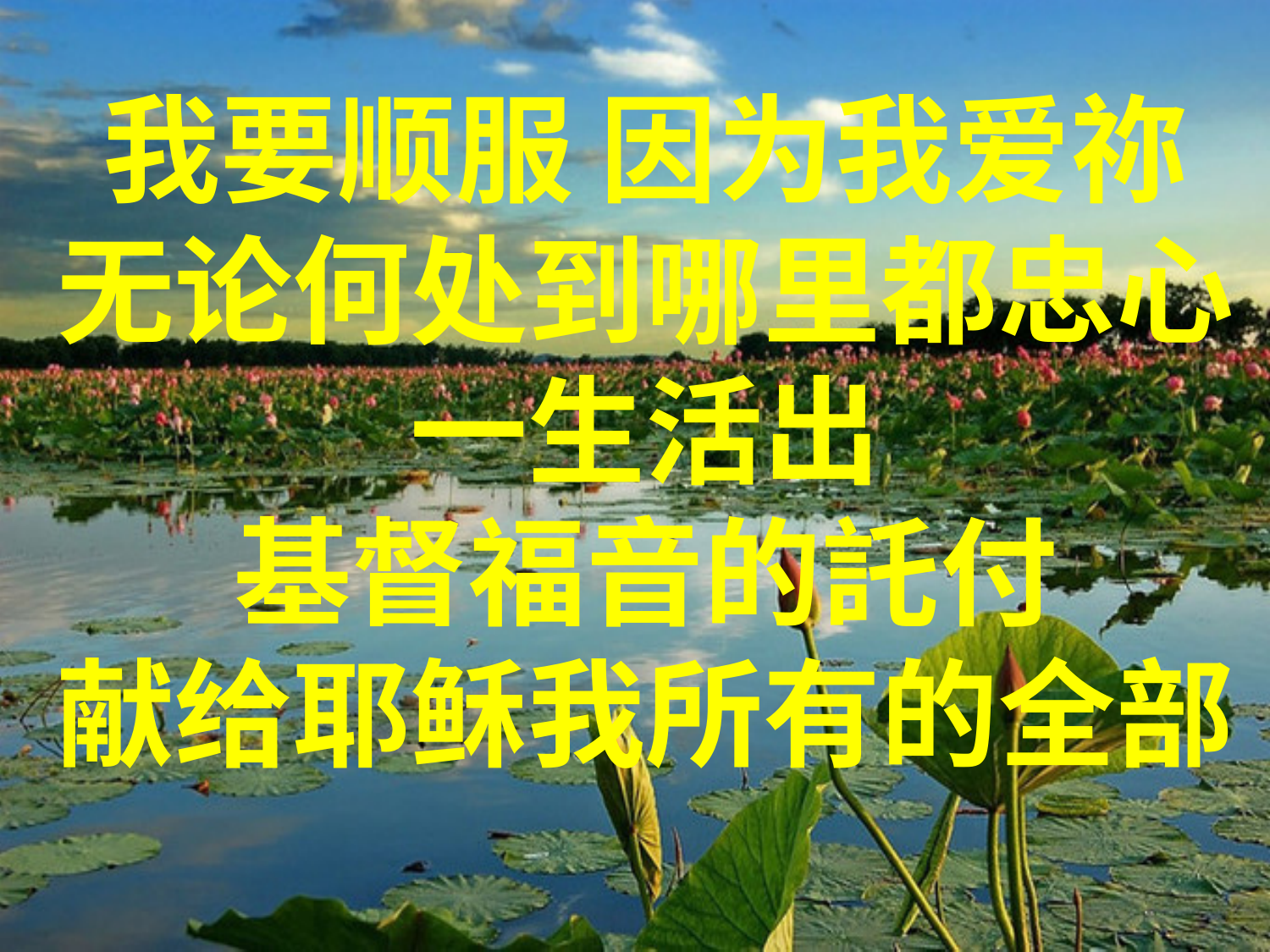

我要顺服 因为我爱祢
无论何处到哪里都忠心
一生活出
基督福音的託付
献给耶稣我所有的全部